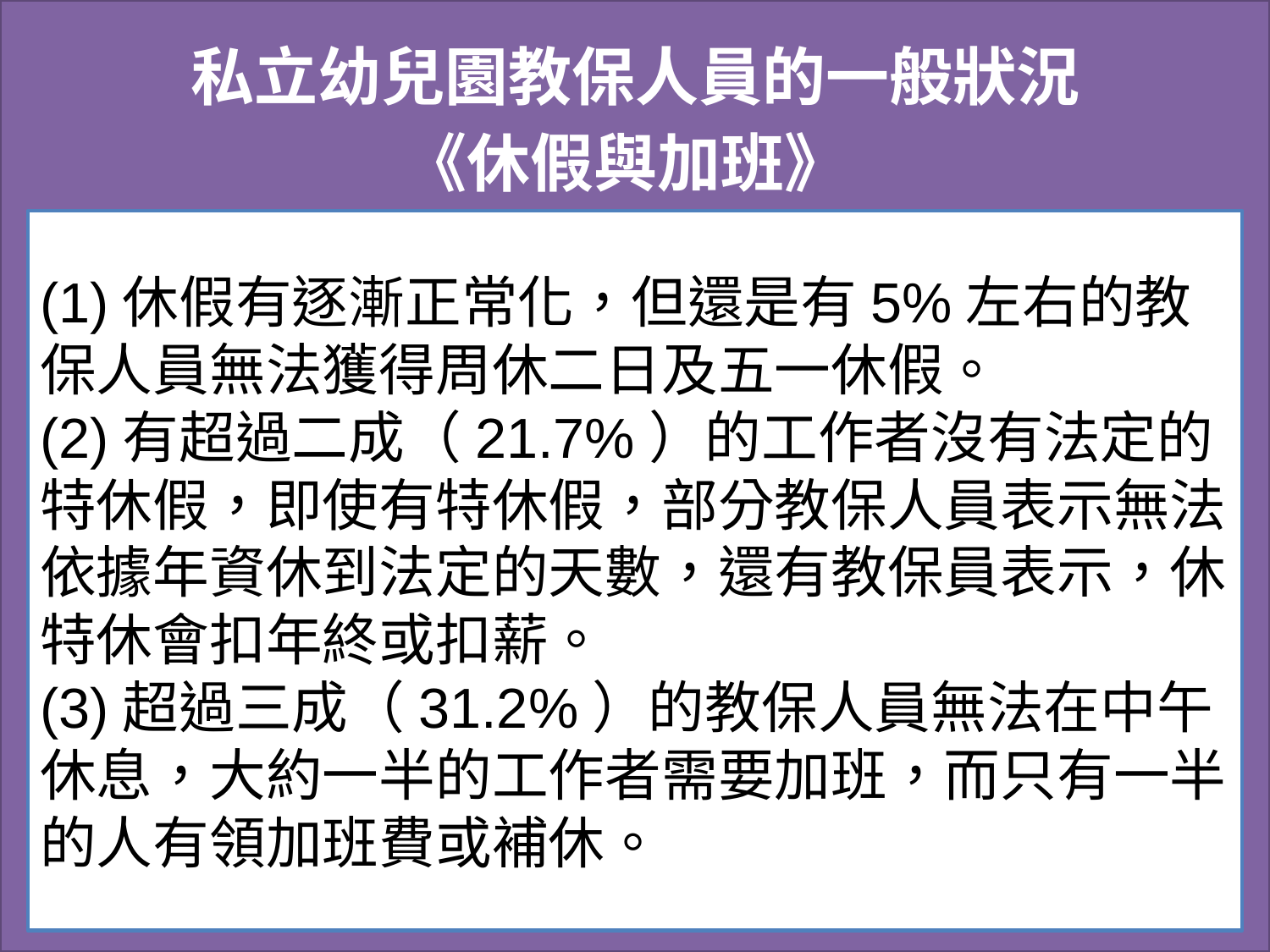

# 私立幼兒園教保人員的一般狀況
《休假與加班》

(1)休假有逐漸正常化，但還是有5%左右的教保人員無法獲得周休二日及五一休假。
(2)有超過二成（21.7%）的工作者沒有法定的特休假，即使有特休假，部分教保人員表示無法依據年資休到法定的天數，還有教保員表示，休特休會扣年終或扣薪。
(3)超過三成（31.2%）的教保人員無法在中午休息，大約一半的工作者需要加班，而只有一半的人有領加班費或補休。